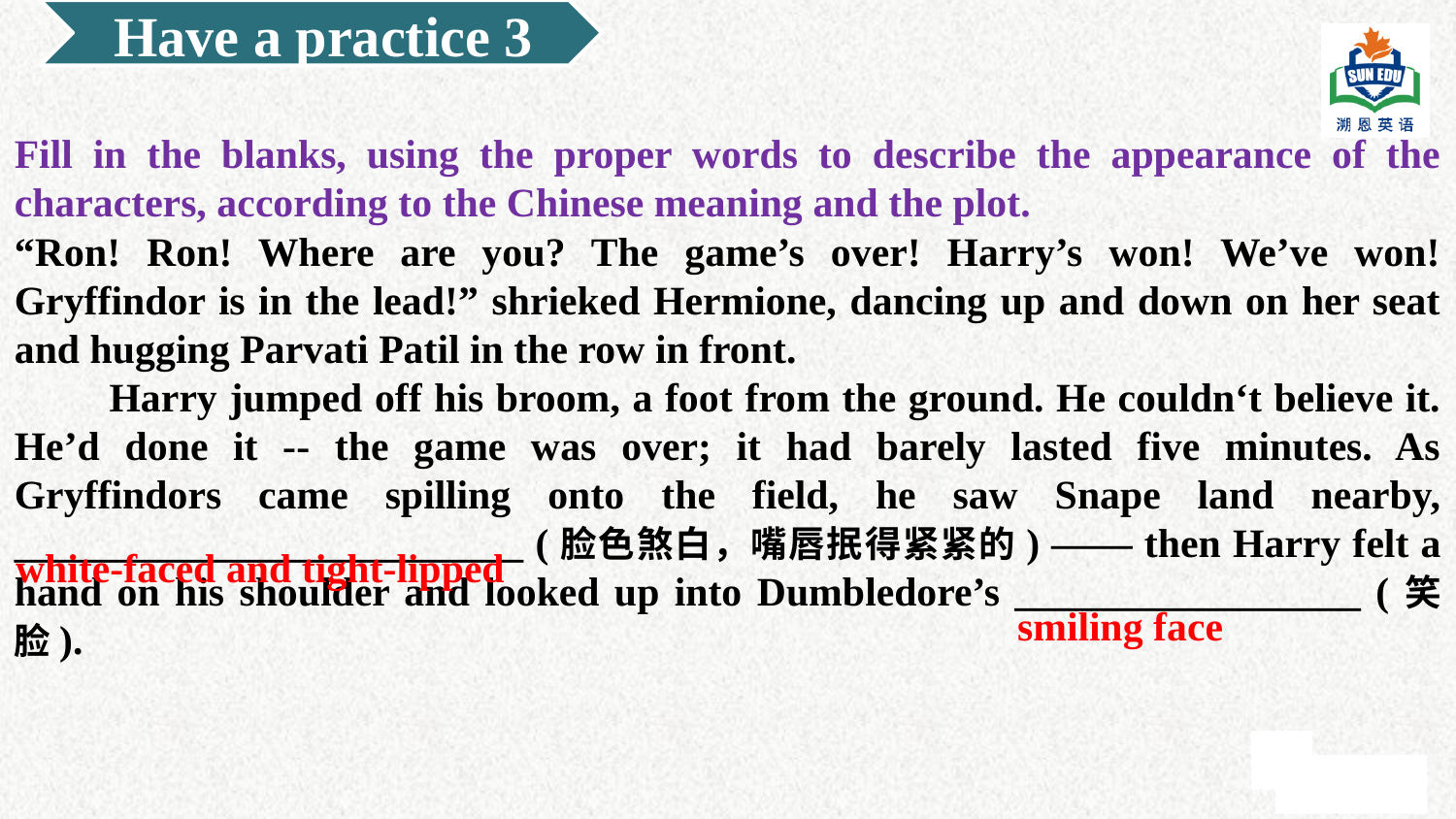

Have a practice 3

Fill in the blanks, using the proper words to describe the appearance of the characters, according to the Chinese meaning and the plot.
“Ron! Ron! Where are you? The game’s over! Harry’s won! We’ve won! Gryffindor is in the lead!” shrieked Hermione, dancing up and down on her seat and hugging Parvati Patil in the row in front.
　　Harry jumped off his broom, a foot from the ground. He couldn‘t believe it. He’d done it -- the game was over; it had barely lasted five minutes. As Gryffindors came spilling onto the field, he saw Snape land nearby, _________________________ (脸色煞白，嘴唇抿得紧紧的) —— then Harry felt a hand on his shoulder and looked up into Dumbledore’s _________________ (笑脸).

white-faced and tight-lipped
smiling face